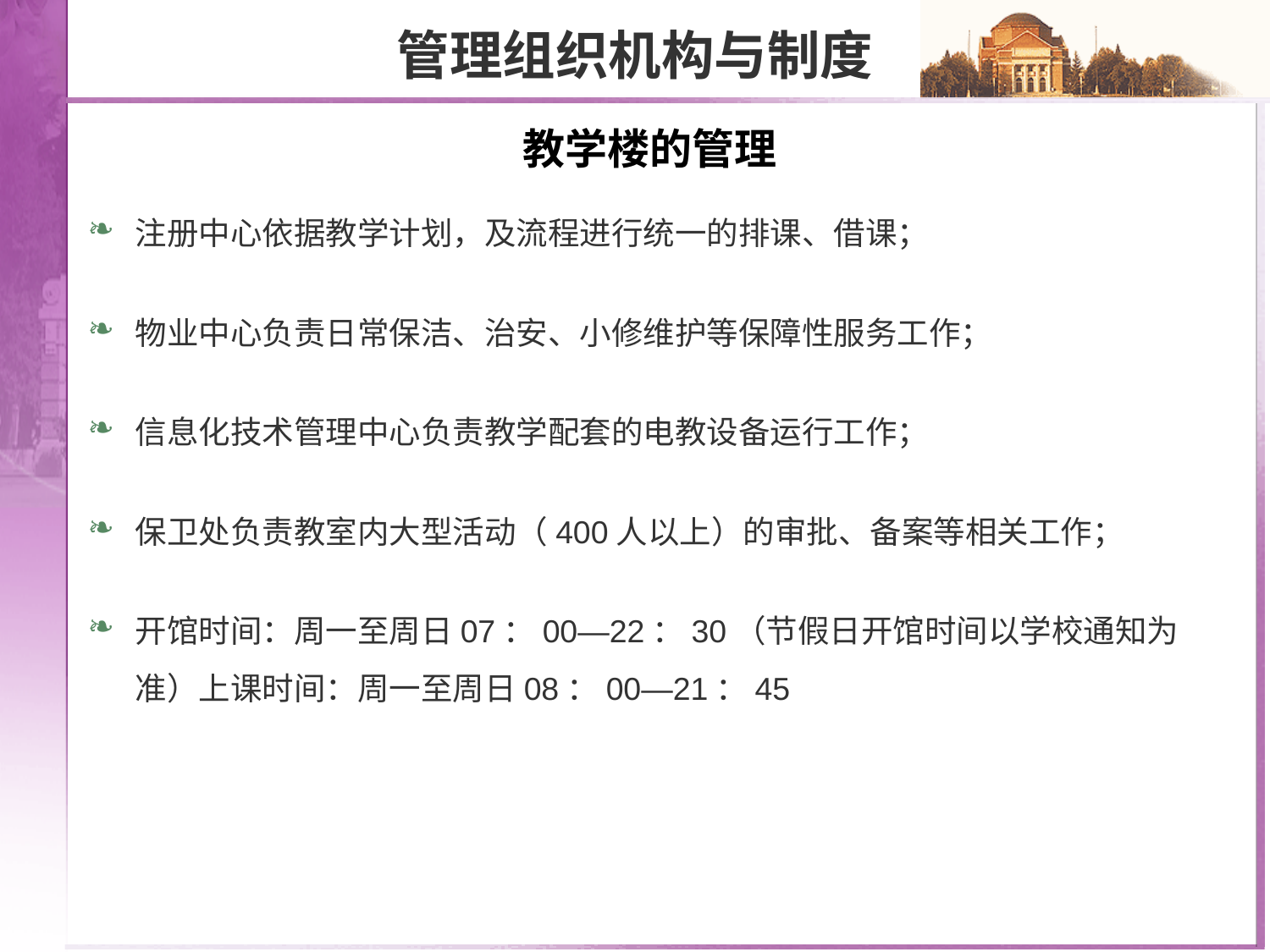

管理组织机构与制度
教学楼的管理
注册中心依据教学计划，及流程进行统一的排课、借课；
物业中心负责日常保洁、治安、小修维护等保障性服务工作；
信息化技术管理中心负责教学配套的电教设备运行工作；
保卫处负责教室内大型活动（400人以上）的审批、备案等相关工作；
开馆时间：周一至周日07：00—22：30（节假日开馆时间以学校通知为准）上课时间：周一至周日08：00—21：45